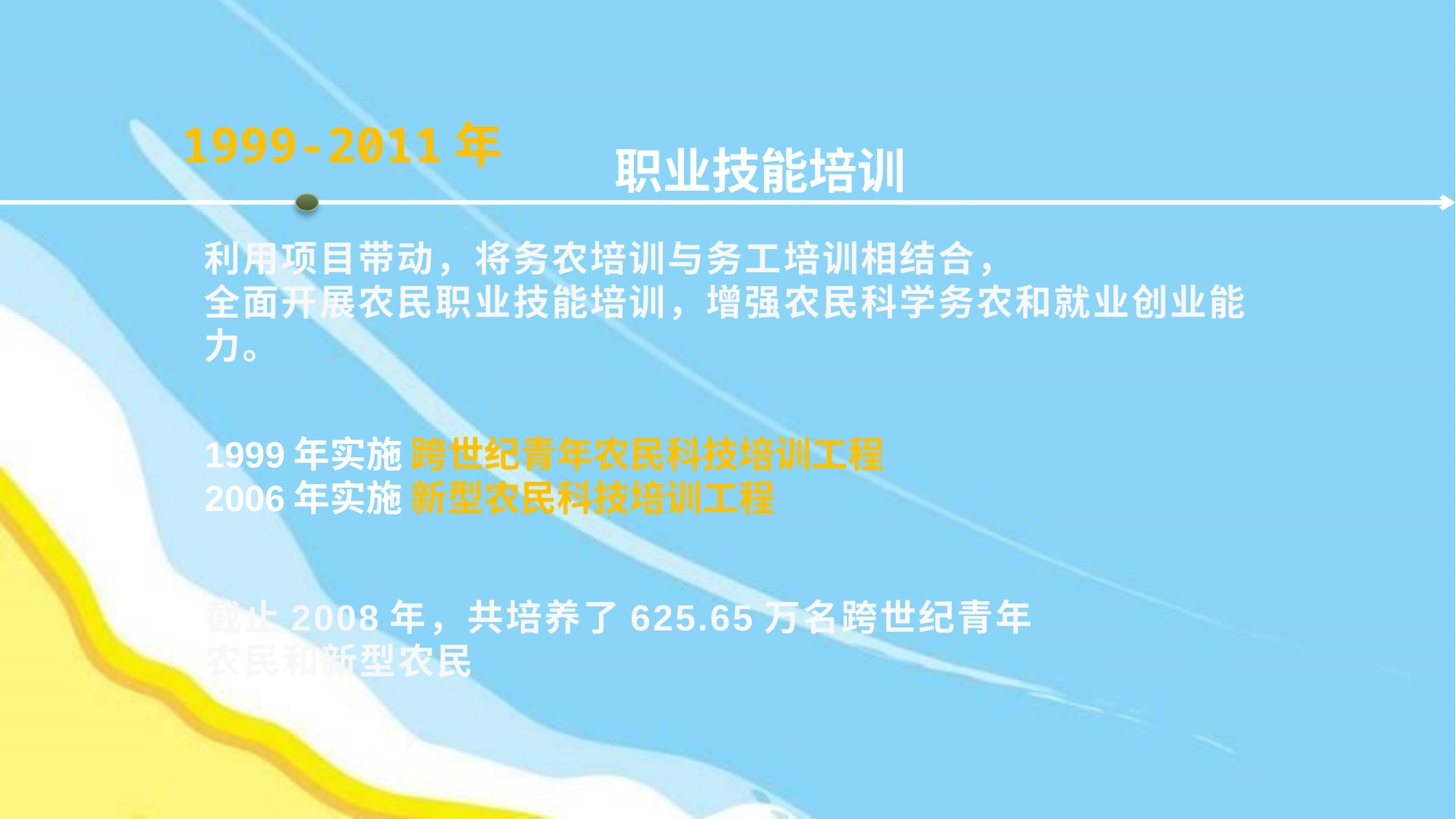

1999-2011年
职业技能培训

利用项目带动，将务农培训与务工培训相结合，
全面开展农民职业技能培训，增强农民科学务农和就业创业能力。
1999年实施 跨世纪青年农民科技培训工程
2006年实施 新型农民科技培训工程
截止2008年，共培养了625.65万名跨世纪青年
农民和新型农民